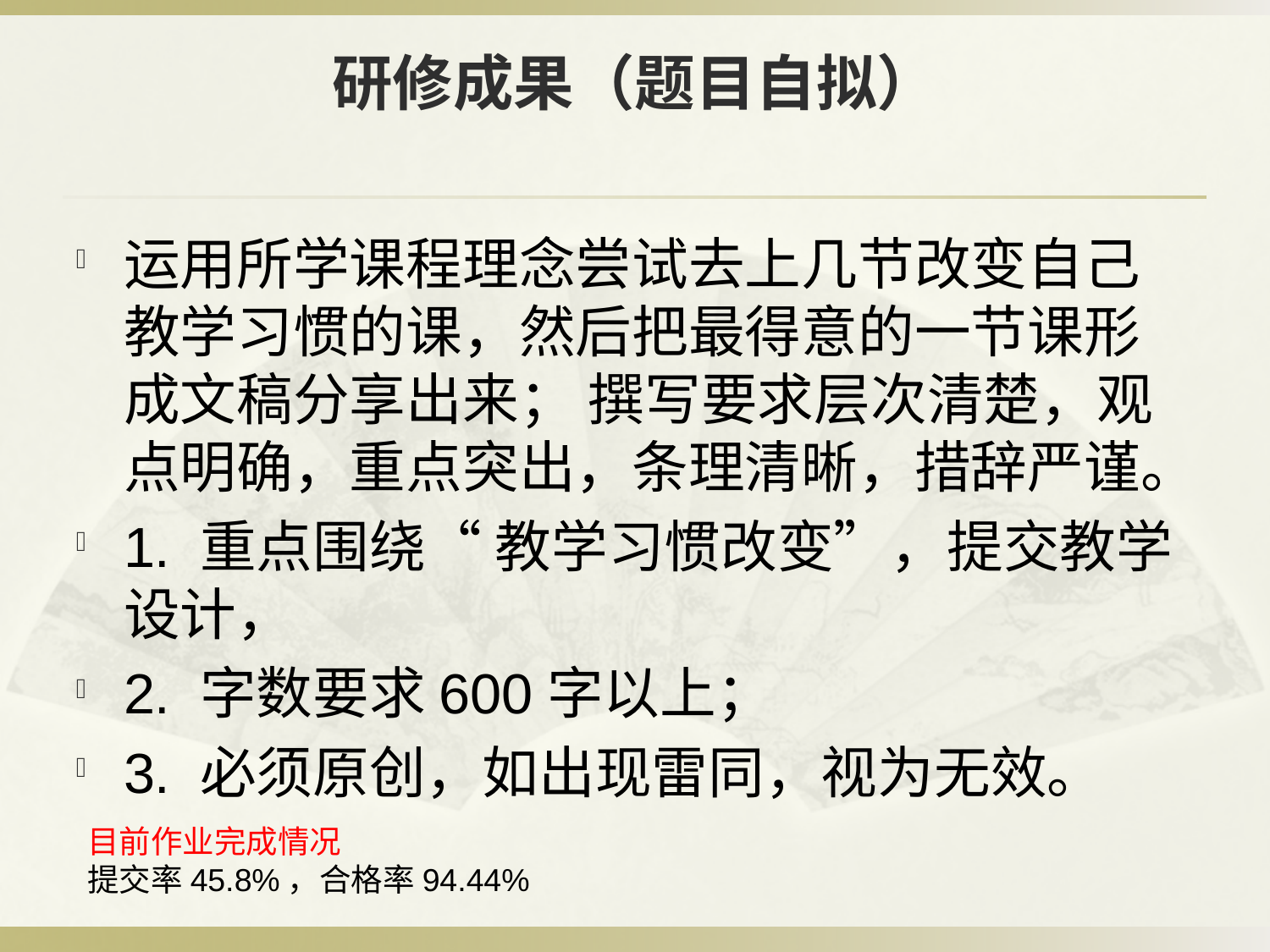

# 研修成果（题目自拟）
运用所学课程理念尝试去上几节改变自己教学习惯的课，然后把最得意的一节课形成文稿分享出来； 撰写要求层次清楚，观点明确，重点突出，条理清晰，措辞严谨。
1. 重点围绕“ 教学习惯改变”，提交教学设计，
2. 字数要求600字以上；
3. 必须原创，如出现雷同，视为无效。

目前作业完成情况
提交率45.8%，合格率94.44%